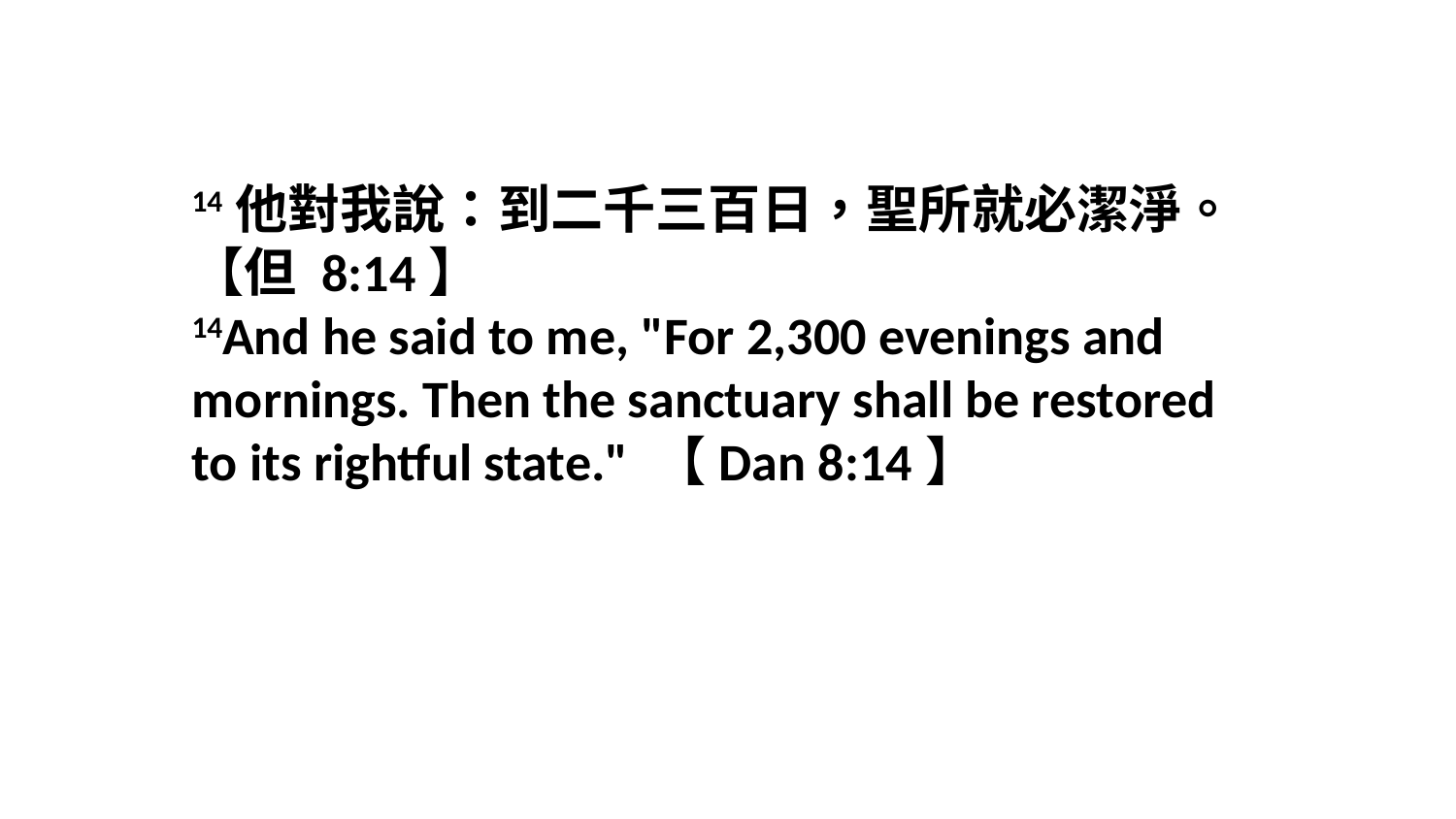

14他對我說：到二千三百日，聖所就必潔淨。【但 8:14】
14And he said to me, "For 2,300 evenings and mornings. Then the sanctuary shall be restored to its rightful state." 【Dan 8:14】